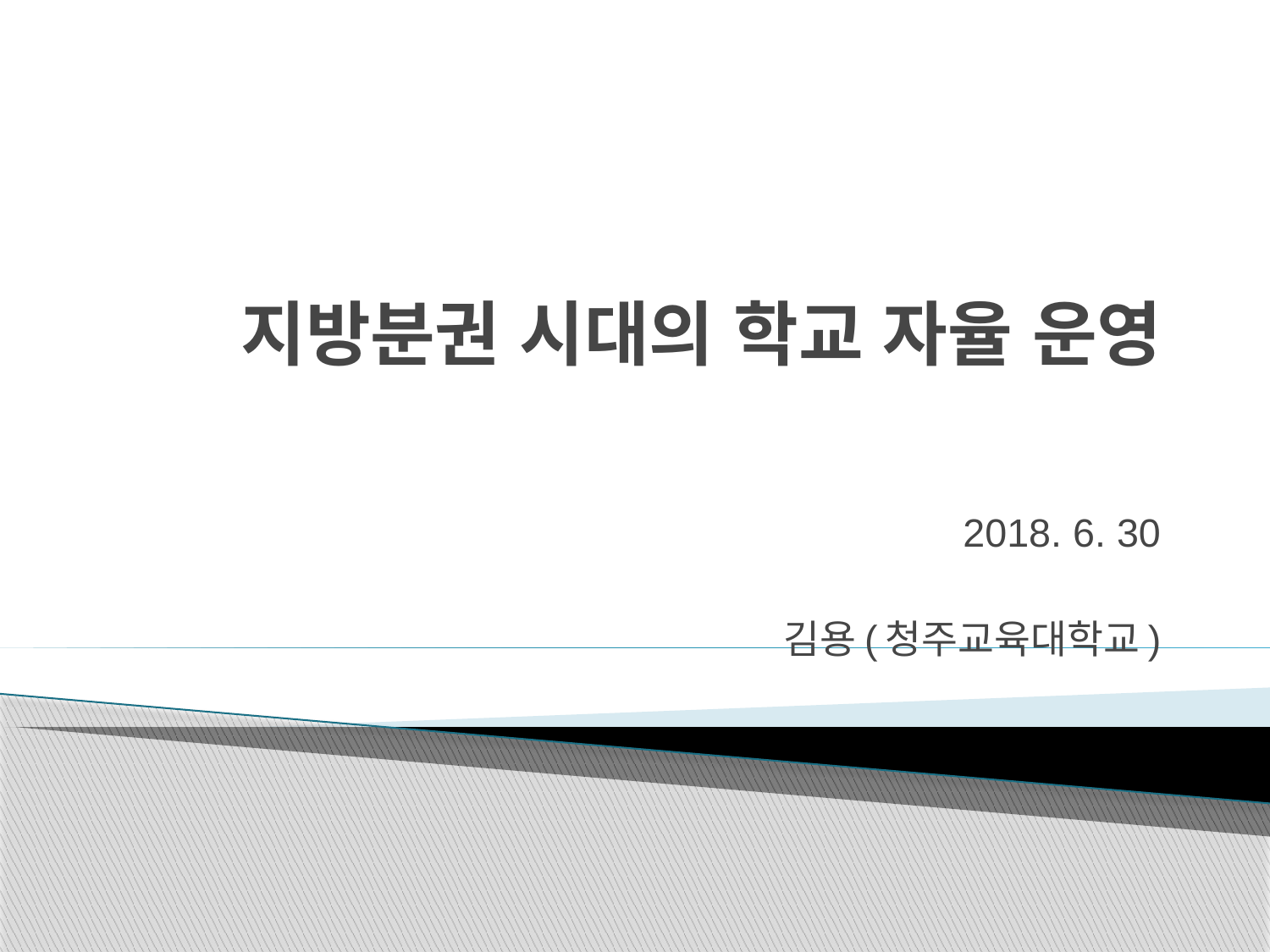

# 지방분권 시대의 학교 자율 운영
2018. 6. 30

김용(청주교육대학교)